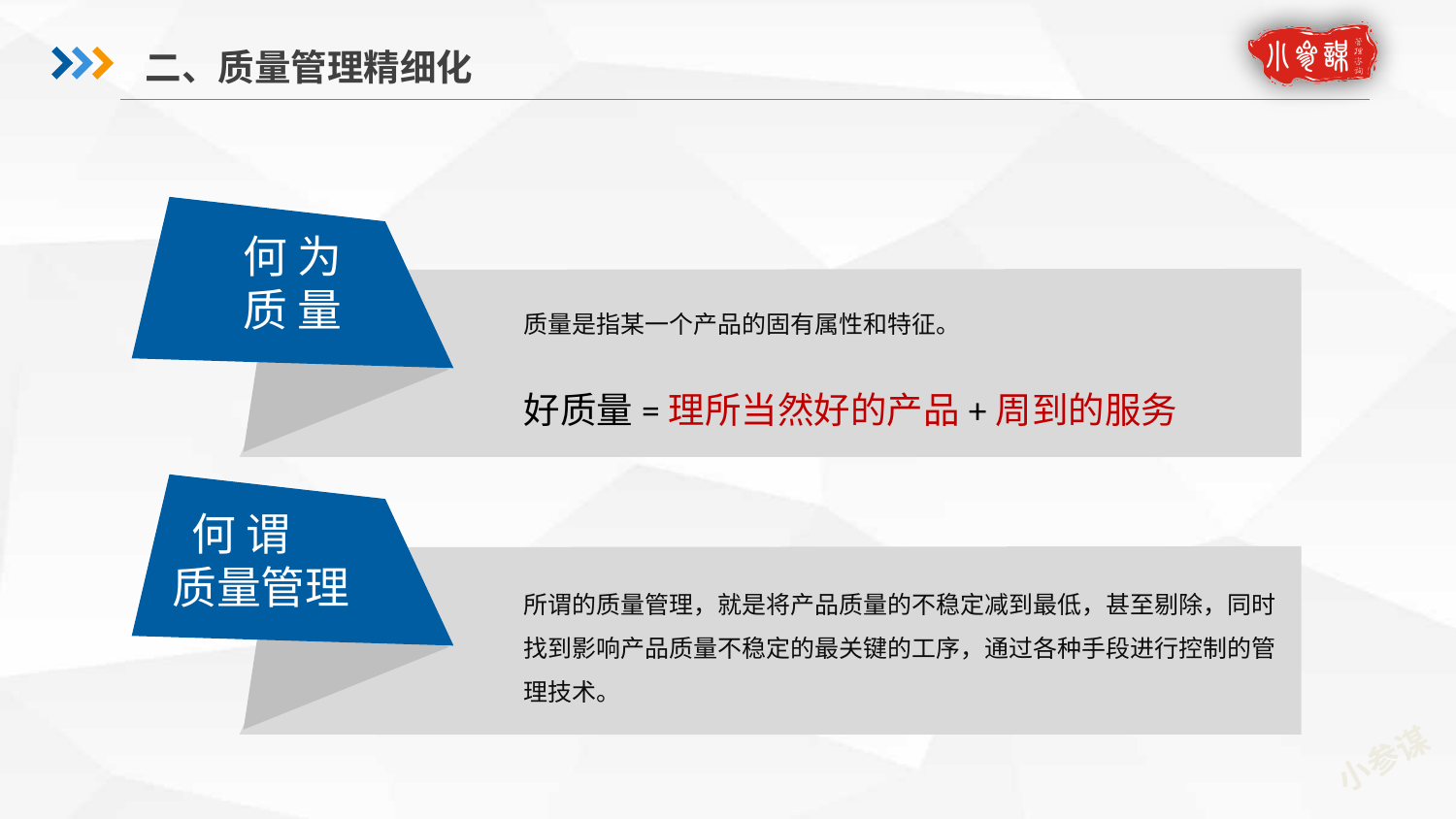

二、质量管理精细化
何 为
质 量
质量是指某一个产品的固有属性和特征。
好质量=理所当然好的产品+周到的服务

     何 谓
   质量管理
所谓的质量管理，就是将产品质量的不稳定减到最低，甚至剔除，同时找到影响产品质量不稳定的最关键的工序，通过各种手段进行控制的管理技术。